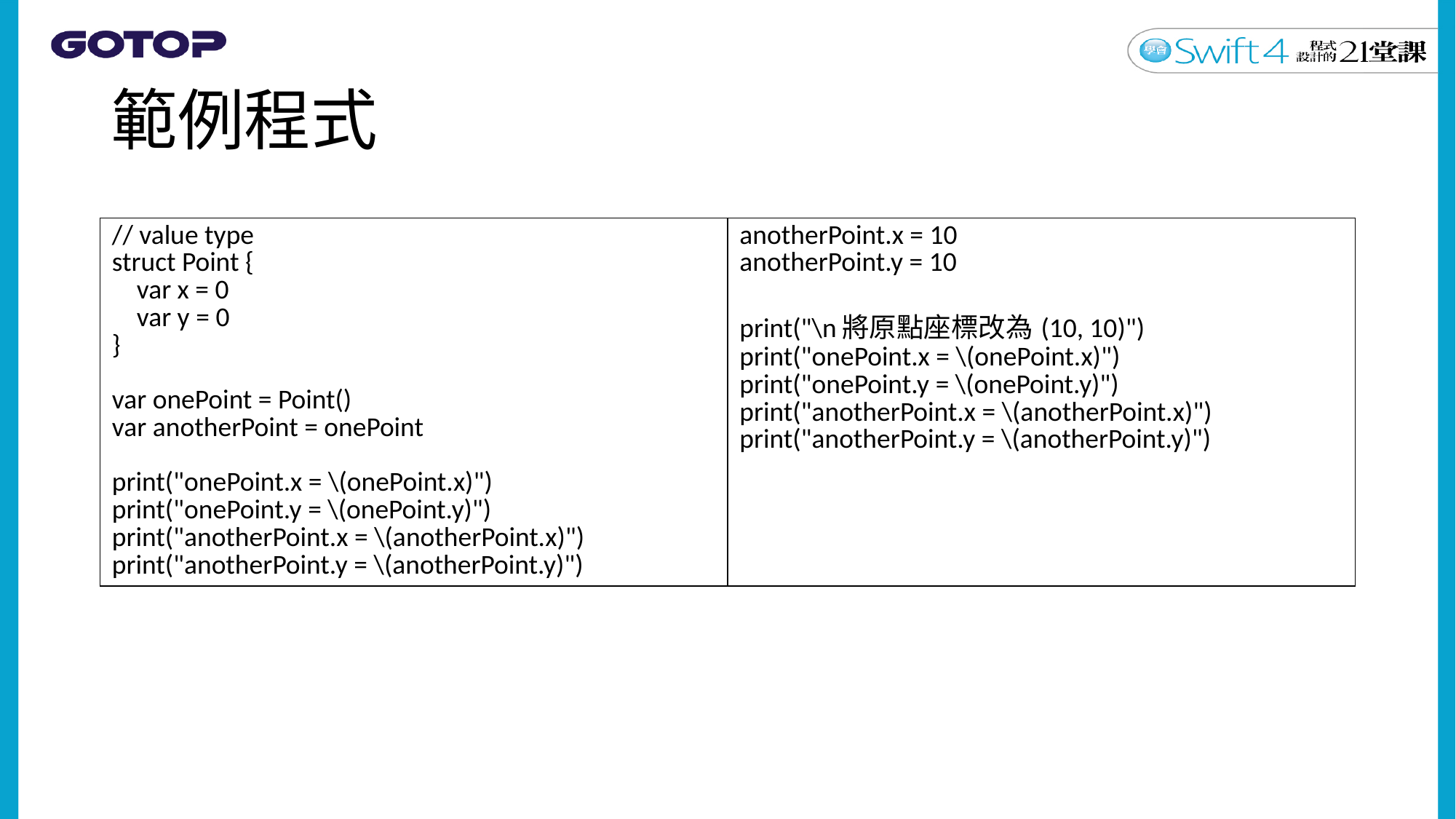

# 範例程式
| // value type struct Point { var x = 0 var y = 0 } var onePoint = Point() var anotherPoint = onePoint print("onePoint.x = \(onePoint.x)") print("onePoint.y = \(onePoint.y)") print("anotherPoint.x = \(anotherPoint.x)") print("anotherPoint.y = \(anotherPoint.y)") | anotherPoint.x = 10 anotherPoint.y = 10 print("\n將原點座標改為(10, 10)") print("onePoint.x = \(onePoint.x)") print("onePoint.y = \(onePoint.y)") print("anotherPoint.x = \(anotherPoint.x)") print("anotherPoint.y = \(anotherPoint.y)") |
| --- | --- |